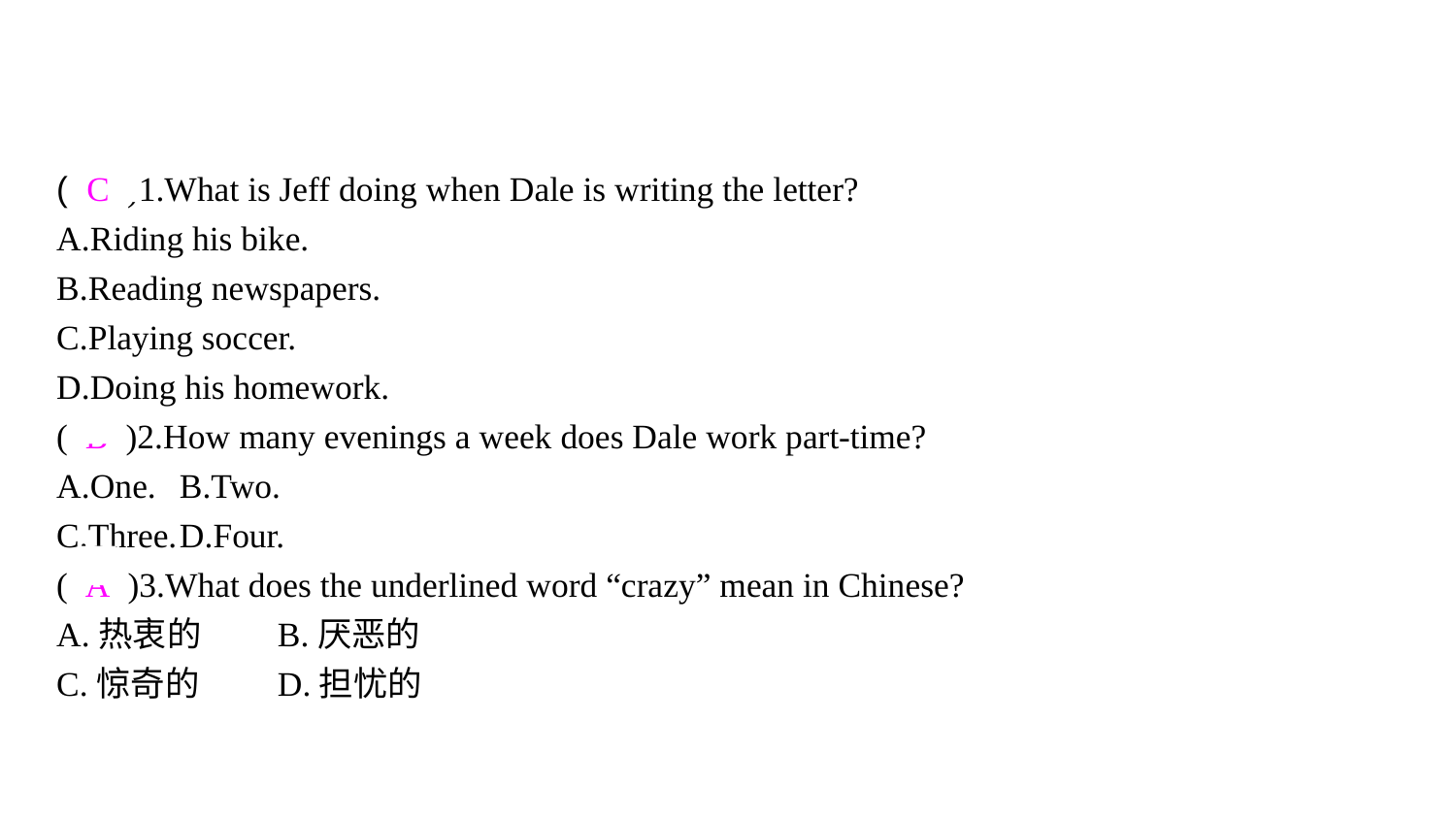

(  C  )1.What is Jeff doing when Dale is writing the letter?
A.Riding his bike.
B.Reading newspapers.
C.Playing soccer.
D.Doing his homework.
(  B  )2.How many evenings a week does Dale work part-time?
A.One.	B.Two.
C.Three.	D.Four.
(  A  )3.What does the underlined word “crazy” mean in Chinese?
A.热衷的	B.厌恶的
C.惊奇的	D.担忧的